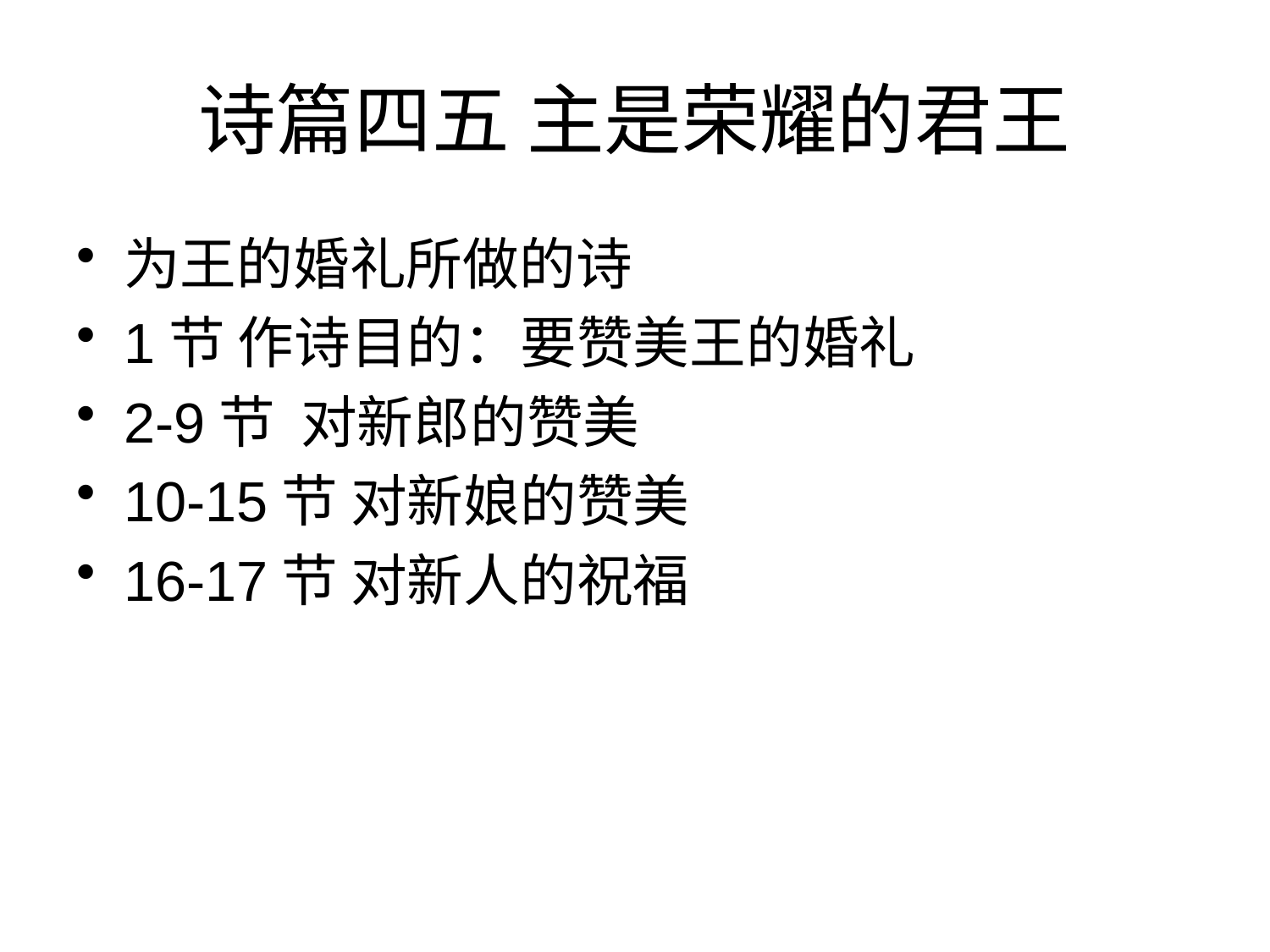

# 诗篇四五 主是荣耀的君王
为王的婚礼所做的诗
1节 作诗目的：要赞美王的婚礼
2-9节  对新郎的赞美
10-15节 对新娘的赞美
16-17节 对新人的祝福